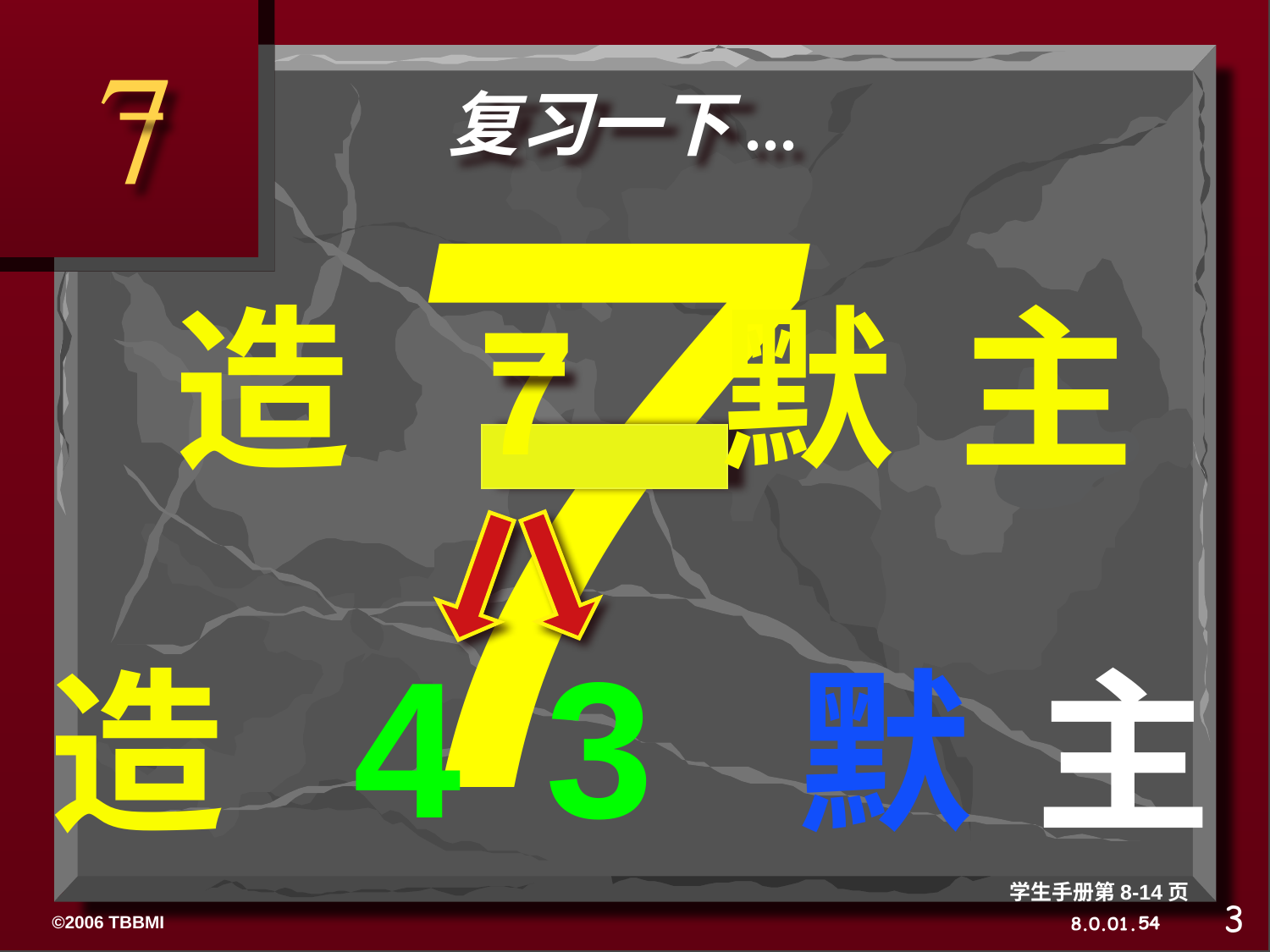

7

7
复习一下...

造 7 默 主

造 4 3 默 主

学生手册第8-14页
3
54